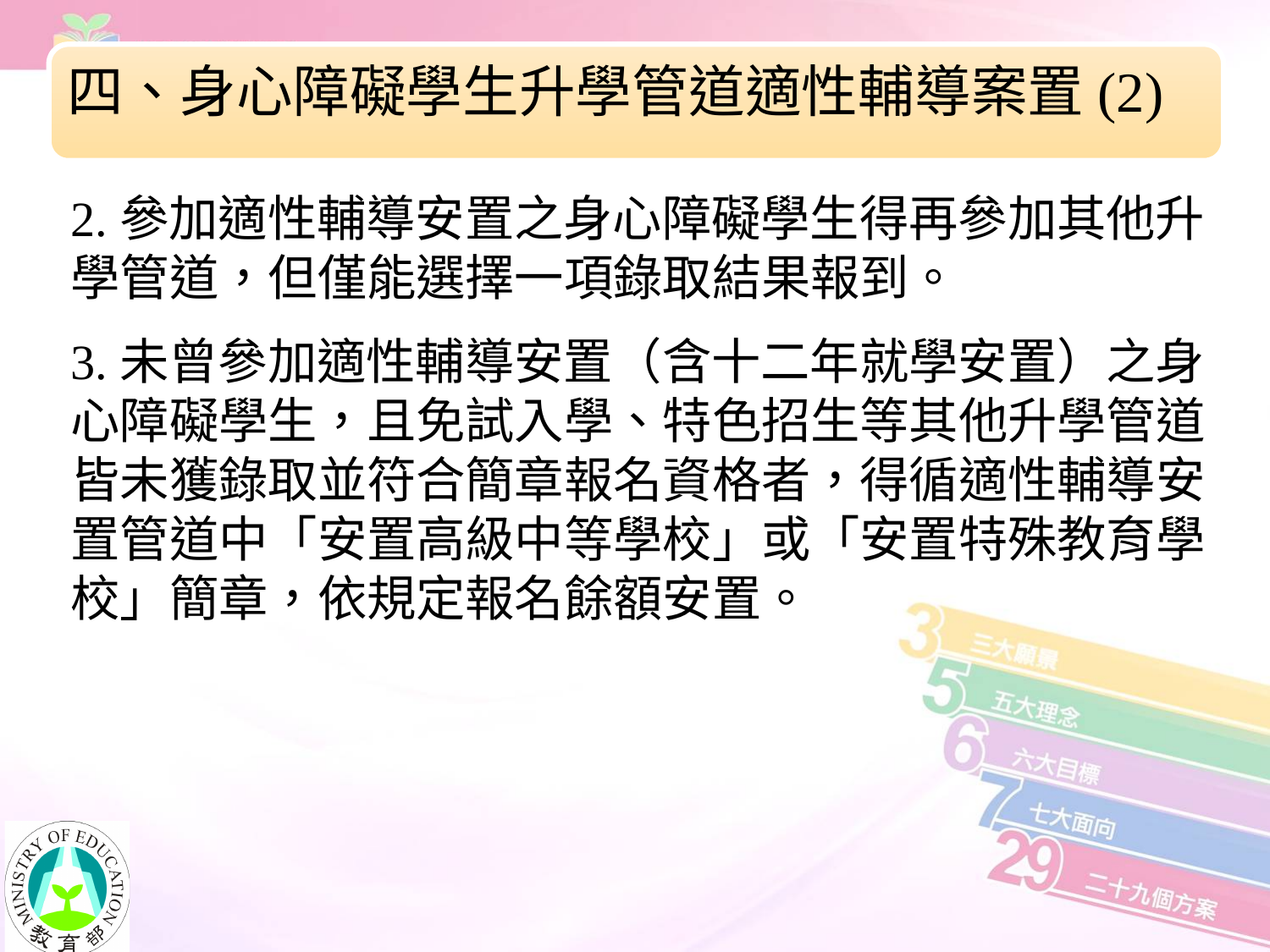

四、身心障礙學生升學管道適性輔導案置(2)
2.參加適性輔導安置之身心障礙學生得再參加其他升學管道，但僅能選擇一項錄取結果報到。
3.未曾參加適性輔導安置（含十二年就學安置）之身心障礙學生，且免試入學、特色招生等其他升學管道皆未獲錄取並符合簡章報名資格者，得循適性輔導安置管道中「安置高級中等學校」或「安置特殊教育學校」簡章，依規定報名餘額安置。